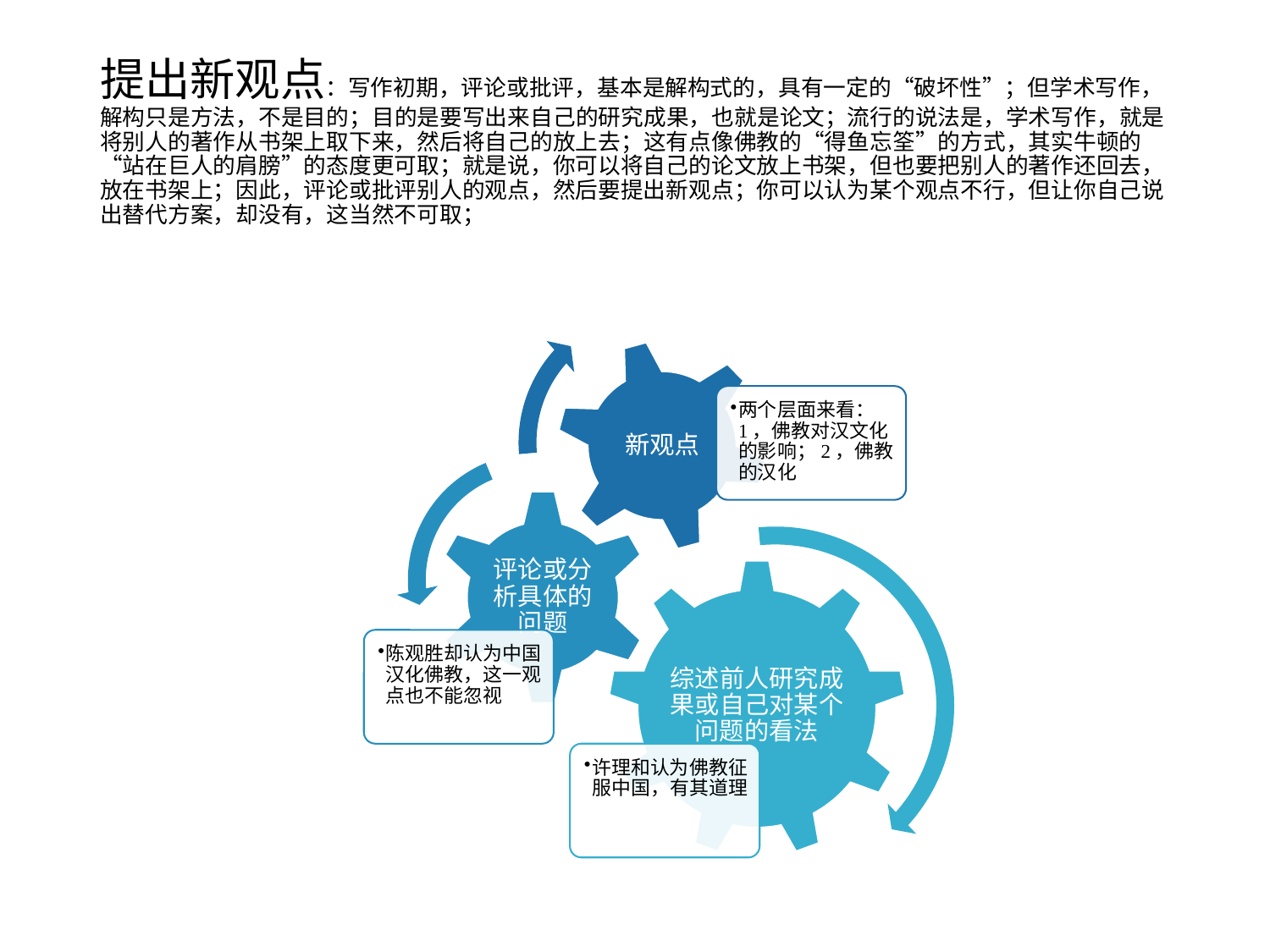

# 提出新观点：写作初期，评论或批评，基本是解构式的，具有一定的“破坏性”；但学术写作，解构只是方法，不是目的；目的是要写出来自己的研究成果，也就是论文；流行的说法是，学术写作，就是将别人的著作从书架上取下来，然后将自己的放上去；这有点像佛教的“得鱼忘筌”的方式，其实牛顿的“站在巨人的肩膀”的态度更可取；就是说，你可以将自己的论文放上书架，但也要把别人的著作还回去，放在书架上；因此，评论或批评别人的观点，然后要提出新观点；你可以认为某个观点不行，但让你自己说出替代方案，却没有，这当然不可取；
综述前人研究成果或自己对某个问题的看法
许理和认为佛教征服中国，有其道理
评论或分析具体的问题
陈观胜却认为中国汉化佛教，这一观点也不能忽视
新观点
两个层面来看：1，佛教对汉文化的影响；2，佛教的汉化